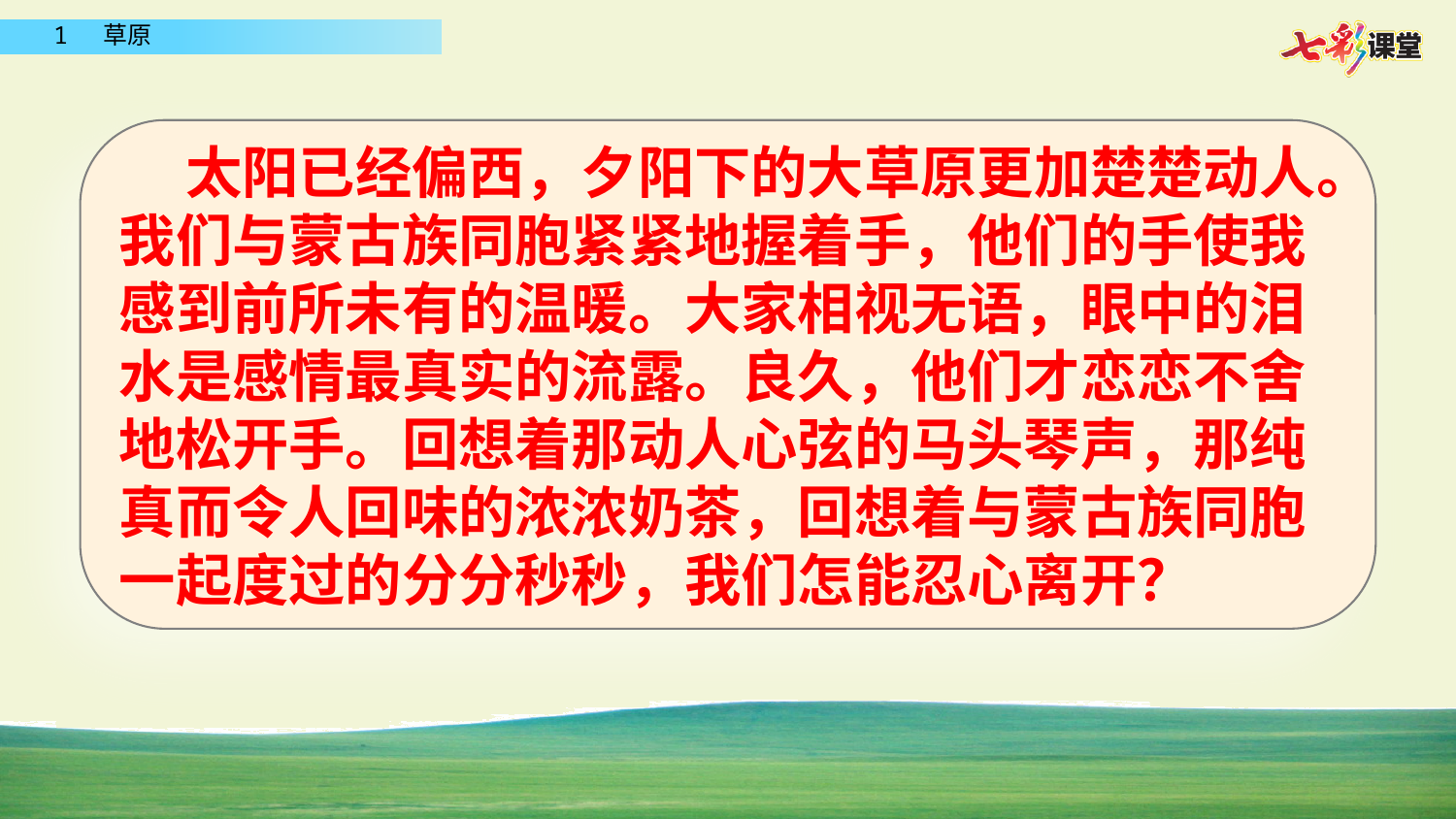

太阳已经偏西，夕阳下的大草原更加楚楚动人。我们与蒙古族同胞紧紧地握着手，他们的手使我感到前所未有的温暖。大家相视无语，眼中的泪水是感情最真实的流露。良久，他们才恋恋不舍地松开手。回想着那动人心弦的马头琴声，那纯真而令人回味的浓浓奶茶，回想着与蒙古族同胞一起度过的分分秒秒，我们怎能忍心离开？